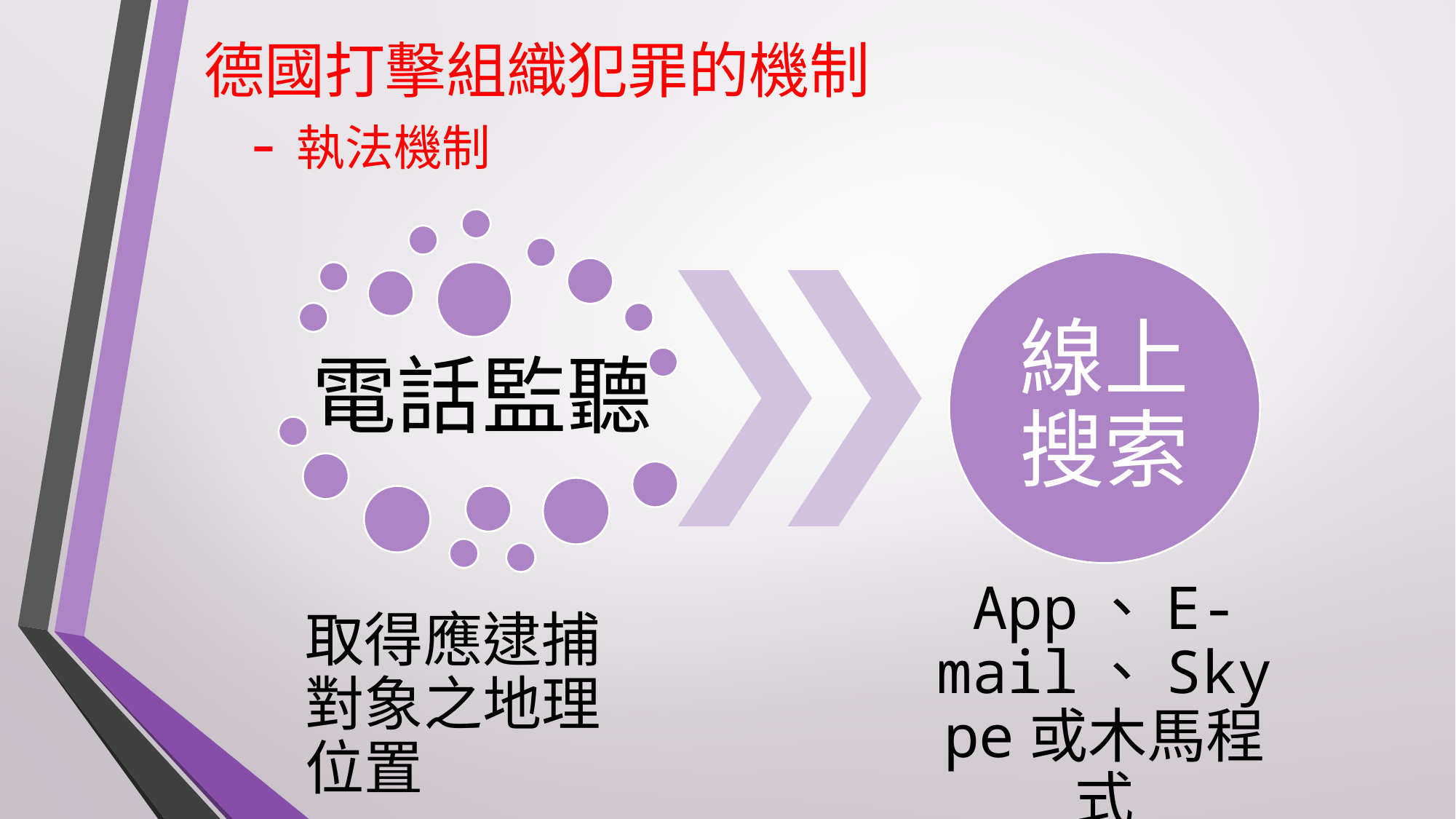

# 德國打擊組織犯罪的機制 -執法機制
電話監聽
取得應逮捕對象之地理位置
線上搜索
App、E-mail、Skype或木馬程式